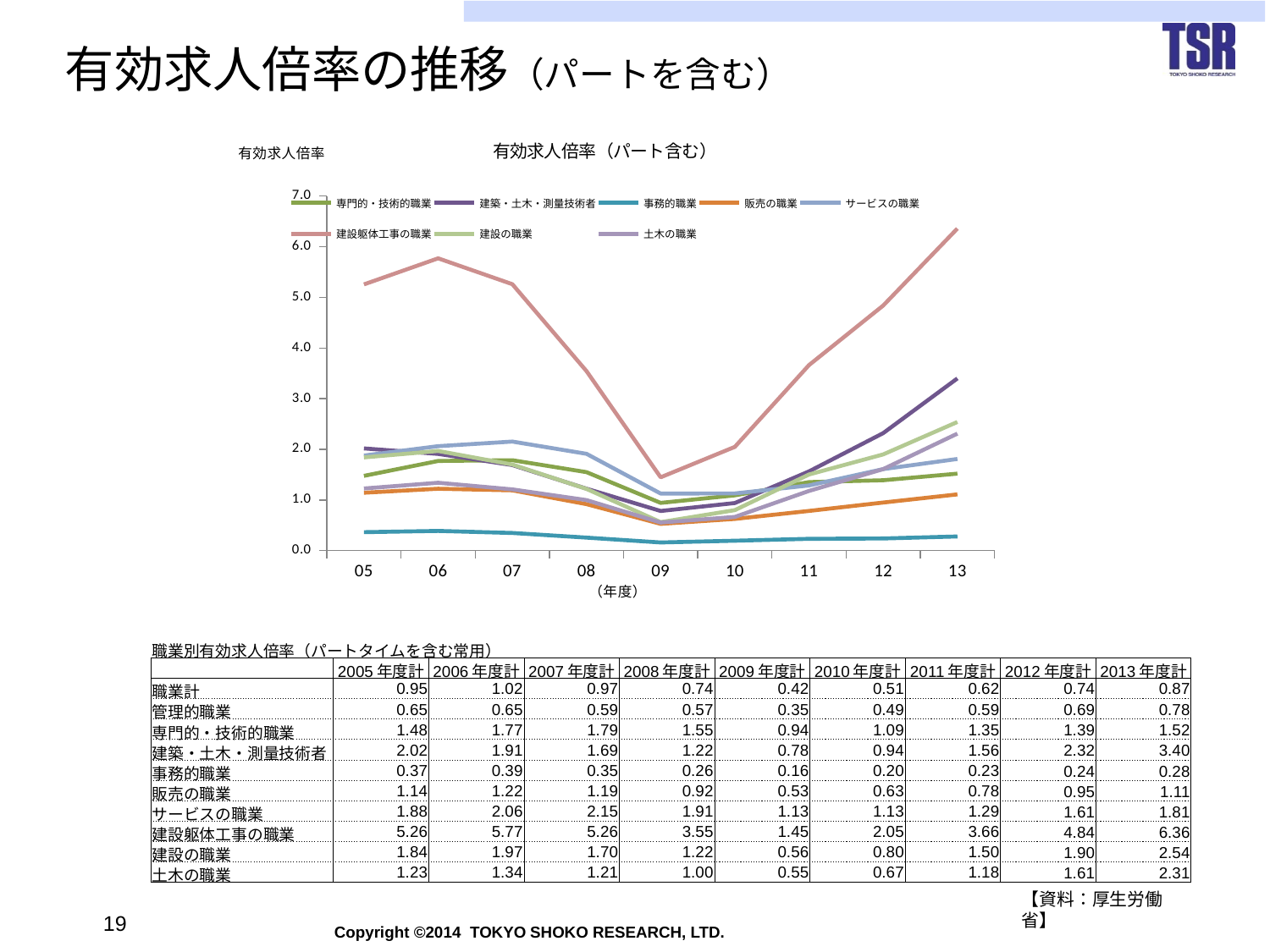

有効求人倍率の推移（パートを含む）

### Chart

| Category | 専門的・技術的職業 | 建築・土木・測量技術者 | 事務的職業 | 販売の職業 | サービスの職業 | 建設躯体工事の職業 | 建設の職業 | 土木の職業 |
|---|---|---|---|---|---|---|---|---|
| 05 | 1.4766666666666666 | 2.018333333333333 | 0.365 | 1.1433333333333333 | 1.8766666666666667 | 5.256666666666667 | 1.840833333333333 | 1.2266666666666668 |
| 06 | 1.7708333333333333 | 1.9100000000000001 | 0.38916666666666666 | 1.2216666666666667 | 2.0625 | 5.7725 | 1.9675 | 1.34 |
| 07 | 1.7850000000000001 | 1.6891666666666663 | 0.34833333333333333 | 1.1899999999999997 | 2.1533333333333338 | 5.260833333333333 | 1.6991666666666665 | 1.2091666666666665 |
| 08 | 1.5491666666666666 | 1.2233333333333332 | 0.2575 | 0.9183333333333333 | 1.9116666666666668 | 3.545833333333334 | 1.2191666666666665 | 0.9975 |
| 09 | 0.9425 | 0.7833333333333332 | 0.1608333333333333 | 0.5283333333333332 | 1.1275 | 1.4475 | 0.5633333333333334 | 0.5541666666666666 |
| 10 | 1.0916666666666668 | 0.94 | 0.1958333333333333 | 0.6258333333333334 | 1.1291666666666667 | 2.0483333333333333 | 0.7999999999999999 | 0.6658333333333332 |
| 11 | 1.3533333333333333 | 1.5641666666666667 | 0.23333333333333336 | 0.7841666666666667 | 1.2866666666666668 | 3.6633333333333336 | 1.5033333333333332 | 1.1783333333333335 |
| 12 | 1.39 | 2.32 | 0.24 | 0.95 | 1.61 | 4.84 | 1.9 | 1.61 |
| 13 | 1.52 | 3.4 | 0.28 | 1.11 | 1.81 | 6.36 | 2.54 | 2.31 |
| 職業別有効求人倍率（パートタイムを含む常用） |  |  |  |  |  |  |  |  |  |
| --- | --- | --- | --- | --- | --- | --- | --- | --- | --- |
|  | 2005年度計 | 2006年度計 | 2007年度計 | 2008年度計 | 2009年度計 | 2010年度計 | 2011年度計 | 2012年度計 | 2013年度計 |
| 職業計 | 0.95 | 1.02 | 0.97 | 0.74 | 0.42 | 0.51 | 0.62 | 0.74 | 0.87 |
| 管理的職業 | 0.65 | 0.65 | 0.59 | 0.57 | 0.35 | 0.49 | 0.59 | 0.69 | 0.78 |
| 専門的・技術的職業 | 1.48 | 1.77 | 1.79 | 1.55 | 0.94 | 1.09 | 1.35 | 1.39 | 1.52 |
| 建築・土木・測量技術者 | 2.02 | 1.91 | 1.69 | 1.22 | 0.78 | 0.94 | 1.56 | 2.32 | 3.40 |
| 事務的職業 | 0.37 | 0.39 | 0.35 | 0.26 | 0.16 | 0.20 | 0.23 | 0.24 | 0.28 |
| 販売の職業 | 1.14 | 1.22 | 1.19 | 0.92 | 0.53 | 0.63 | 0.78 | 0.95 | 1.11 |
| サービスの職業 | 1.88 | 2.06 | 2.15 | 1.91 | 1.13 | 1.13 | 1.29 | 1.61 | 1.81 |
| 建設躯体工事の職業 | 5.26 | 5.77 | 5.26 | 3.55 | 1.45 | 2.05 | 3.66 | 4.84 | 6.36 |
| 建設の職業 | 1.84 | 1.97 | 1.70 | 1.22 | 0.56 | 0.80 | 1.50 | 1.90 | 2.54 |
| 土木の職業 | 1.23 | 1.34 | 1.21 | 1.00 | 0.55 | 0.67 | 1.18 | 1.61 | 2.31 |
【資料：厚生労働省】
19